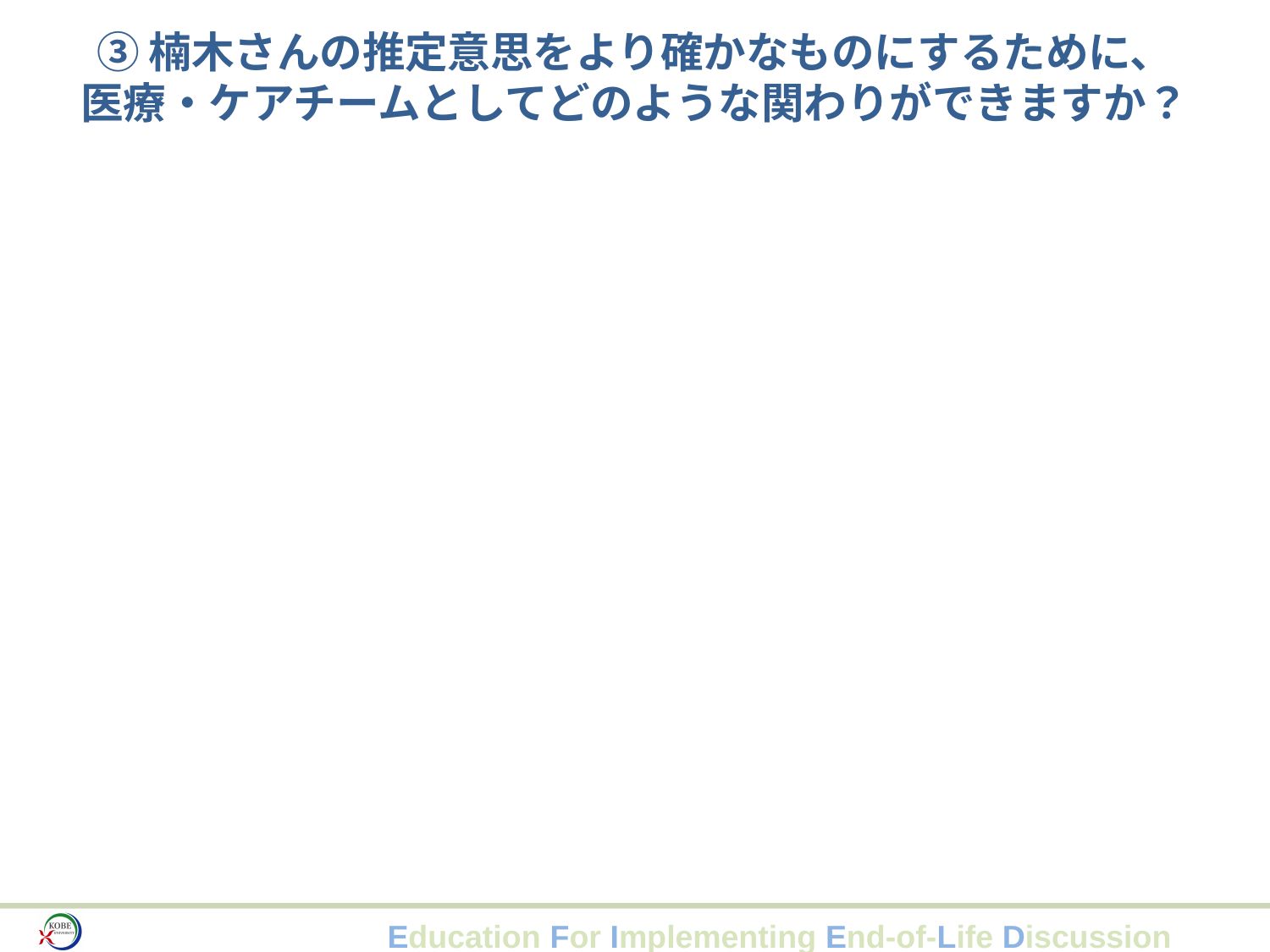

# ③楠木さんの推定意思をより確かなものにするために、 医療・ケアチームとしてどのような関わりができますか？